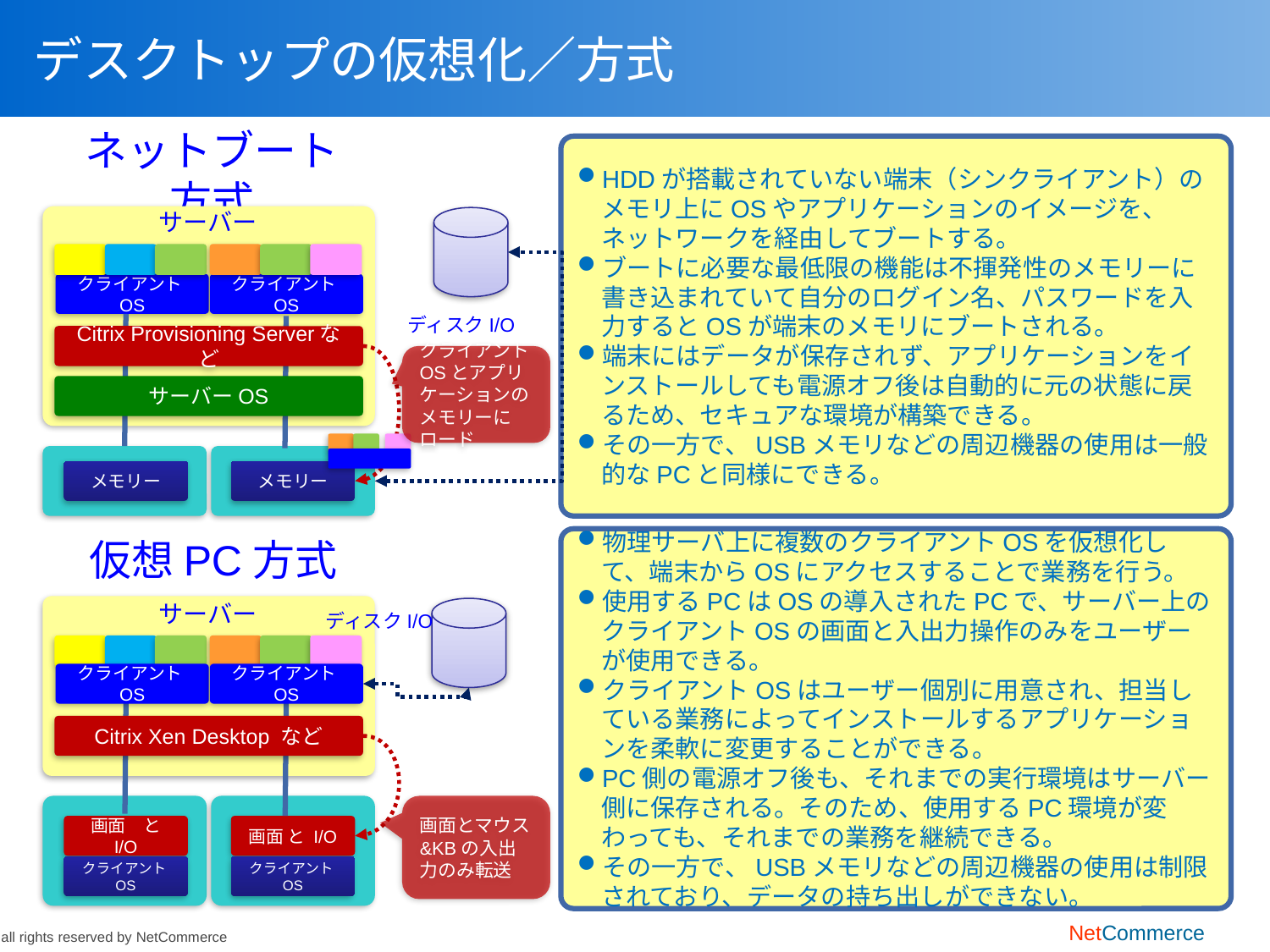

# デスクトップの仮想化／方式

ネットブート方式
（シンクライアント方式）
HDDが搭載されていない端末（シンクライアント）のメモリ上にOSやアプリケーションのイメージを、ネットワークを経由してブートする。
ブートに必要な最低限の機能は不揮発性のメモリーに書き込まれていて自分のログイン名、パスワードを入力するとOSが端末のメモリにブートされる。
端末にはデータが保存されず、アプリケーションをインストールしても電源オフ後は自動的に元の状態に戻るため、セキュアな環境が構築できる。
その一方で、USBメモリなどの周辺機器の使用は一般的なPCと同様にできる。
サーバー

クライアントOS
クライアントOS
ディスクI/O

Citrix Provisioning Serverなど
クライアントOSとアプリケーションのメモリーにロード
サーバーOS

メモリー
メモリー
仮想PC方式
物理サーバ上に複数のクライアントOSを仮想化して、端末からOSにアクセスすることで業務を行う。
使用するPCはOSの導入されたPCで、サーバー上のクライアントOSの画面と入出力操作のみをユーザーが使用できる。
クライアントOSはユーザー個別に用意され、担当している業務によってインストールするアプリケーションを柔軟に変更することができる。
PC側の電源オフ後も、それまでの実行環境はサーバー側に保存される。そのため、使用するPC環境が変わっても、それまでの業務を継続できる。
その一方で、USBメモリなどの周辺機器の使用は制限されており、データの持ち出しができない。
サーバー

ディスクI/O

クライアントOS
クライアントOS
Citrix Xen Desktop など

画面とマウス&KBの入出力のみ転送
画面　と I/O
画面 と I/O
クライアントOS
クライアントOS